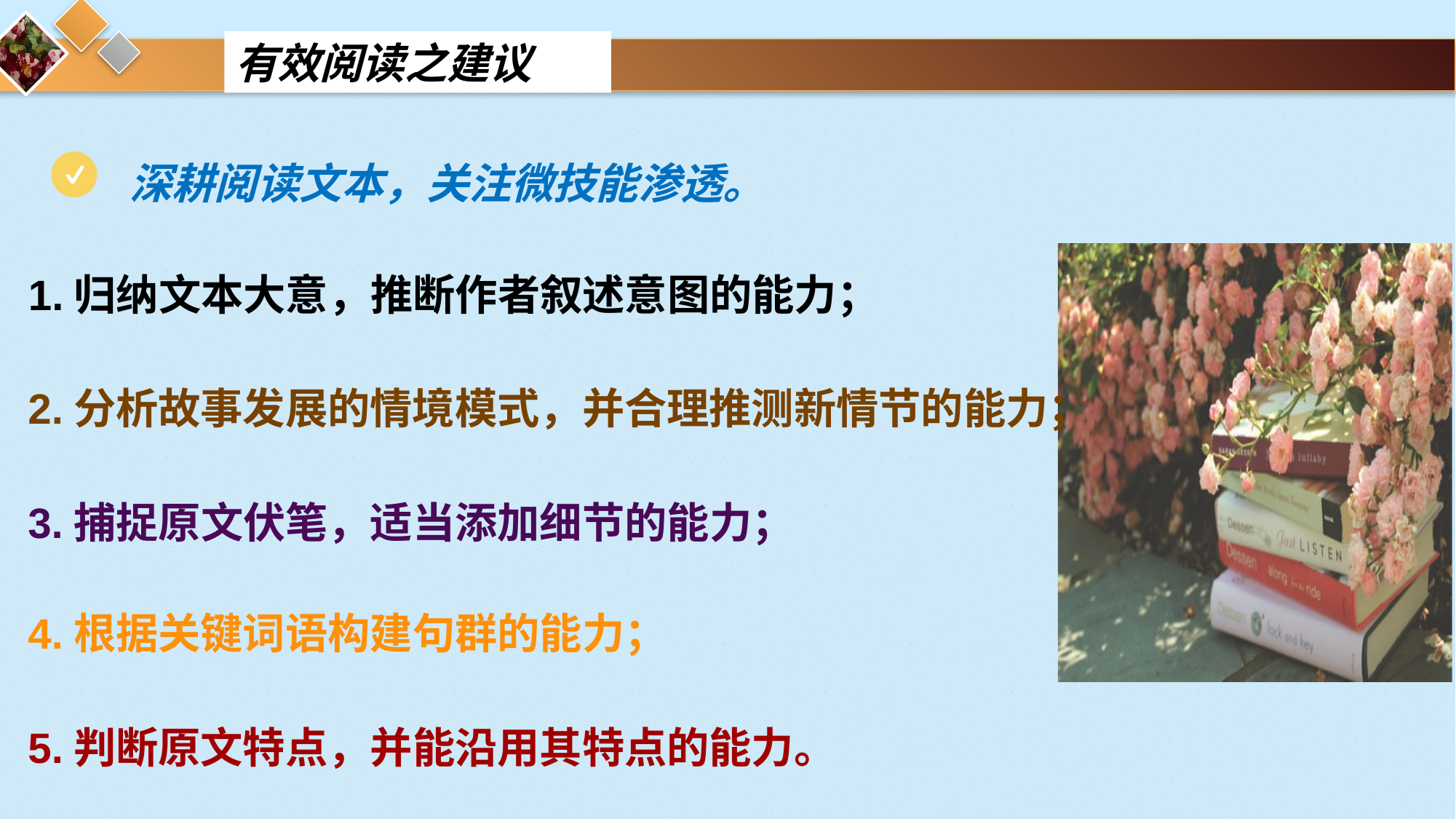

有效阅读之建议

深耕阅读文本，关注微技能渗透。
1.归纳文本大意，推断作者叙述意图的能力；

2.分析故事发展的情境模式，并合理推测新情节的能力；
3.捕捉原文伏笔，适当添加细节的能力；
4.根据关键词语构建句群的能力；
5.判断原文特点，并能沿用其特点的能力。